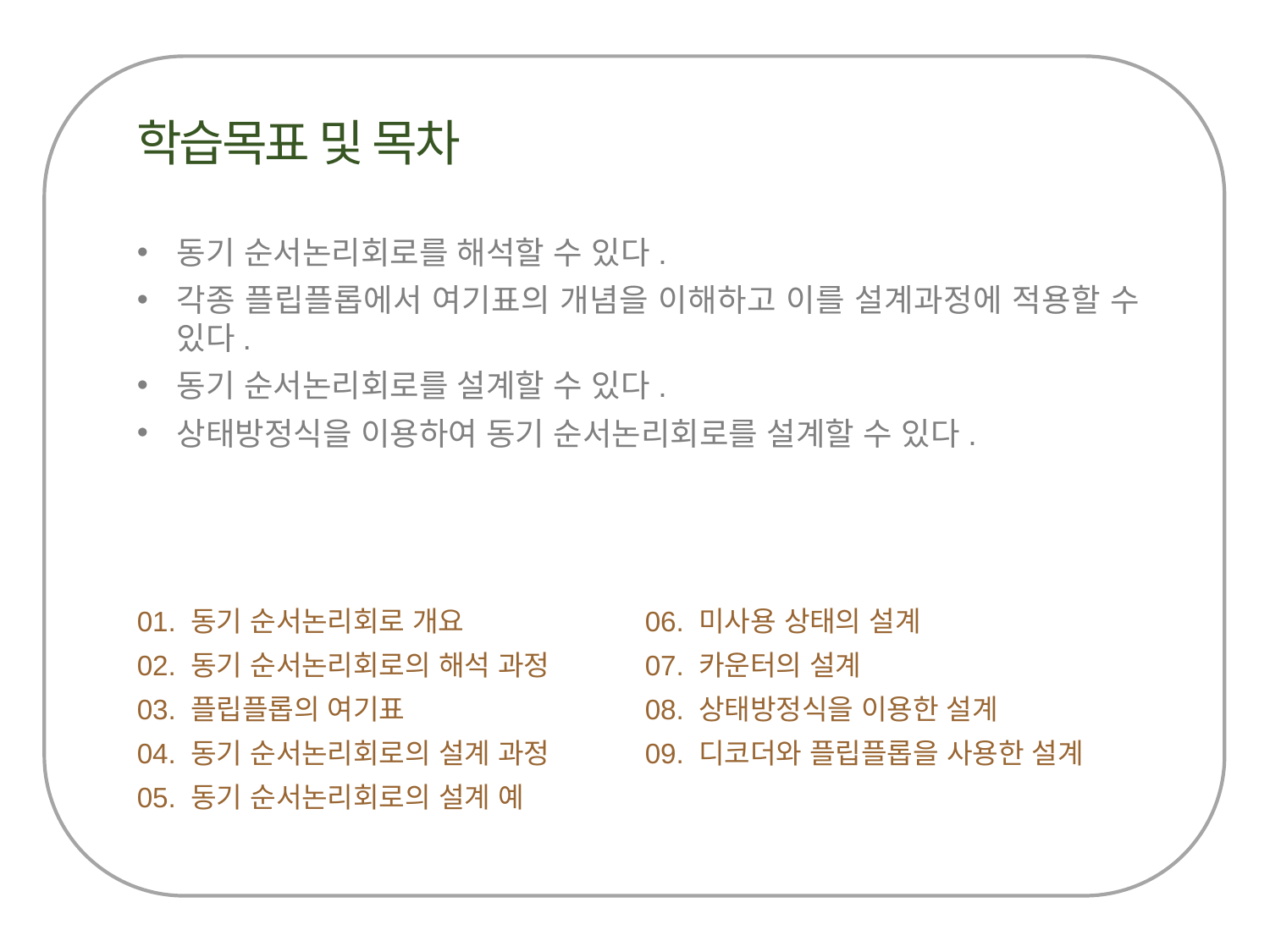

동기 순서논리회로를 해석할 수 있다.
각종 플립플롭에서 여기표의 개념을 이해하고 이를 설계과정에 적용할 수 있다.
동기 순서논리회로를 설계할 수 있다.
상태방정식을 이용하여 동기 순서논리회로를 설계할 수 있다.

01. 동기 순서논리회로 개요		06. 미사용 상태의 설계
02. 동기 순서논리회로의 해석 과정	07. 카운터의 설계
03. 플립플롭의 여기표		08. 상태방정식을 이용한 설계
04. 동기 순서논리회로의 설계 과정	09. 디코더와 플립플롭을 사용한 설계
05. 동기 순서논리회로의 설계 예